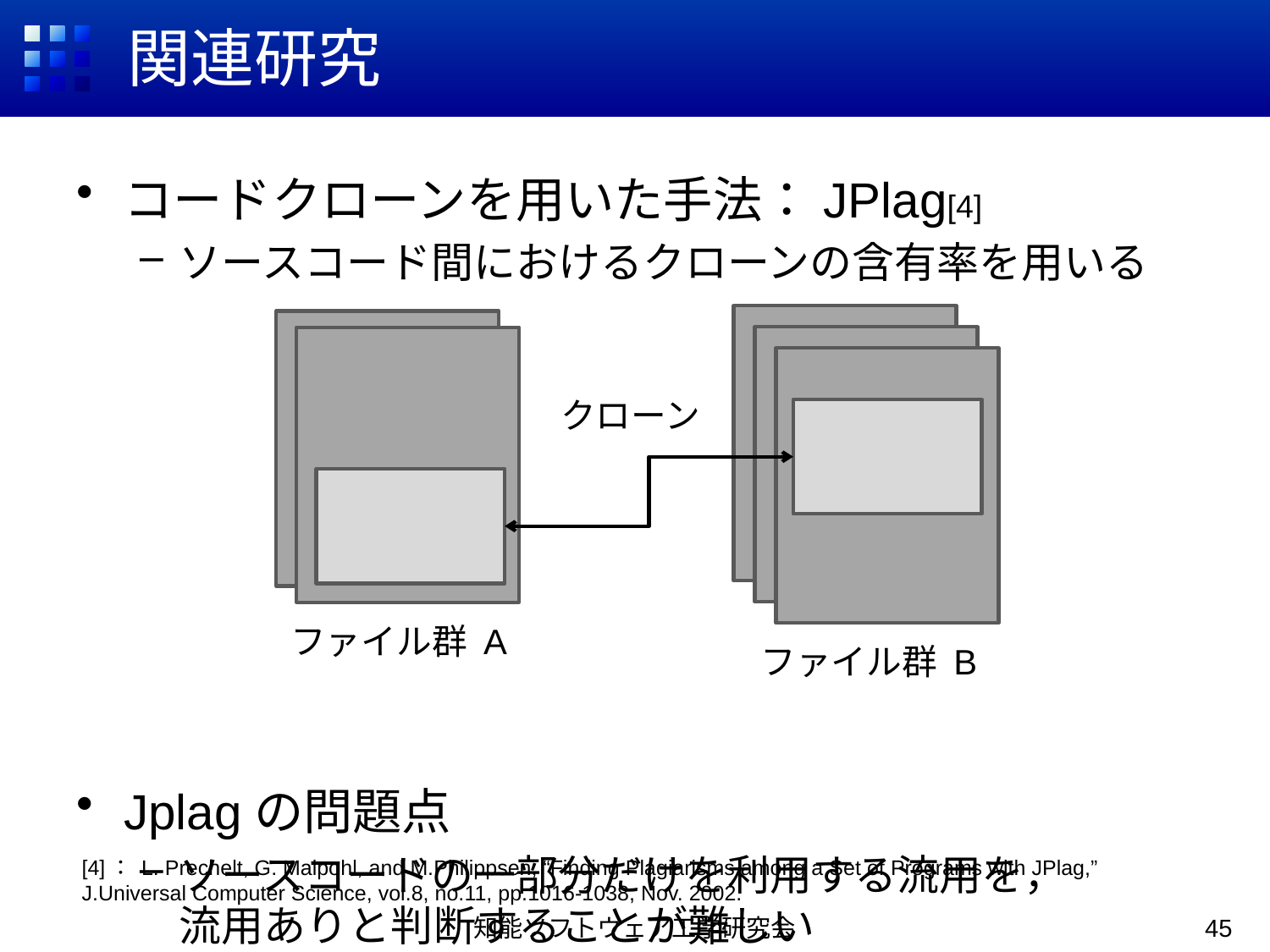

# 関連研究
コードクローンを用いた手法：JPlag[4]
ソースコード間におけるクローンの含有率を用いる

Jplagの問題点
ソースコードの一部分だけを利用する流用を，
流用ありと判断することが難しい

クローン

ファイル群 A
ファイル群 B
[4]： L. Prechelt, G. Malpohl, and M.Philippsen, “Finding Plagiarisms among a Set of Programs with JPlag,” J.Universal Computer Science, vol.8, no.11, pp.1016-1038, Nov. 2002.
知能ソフトウェア工学研究会
45